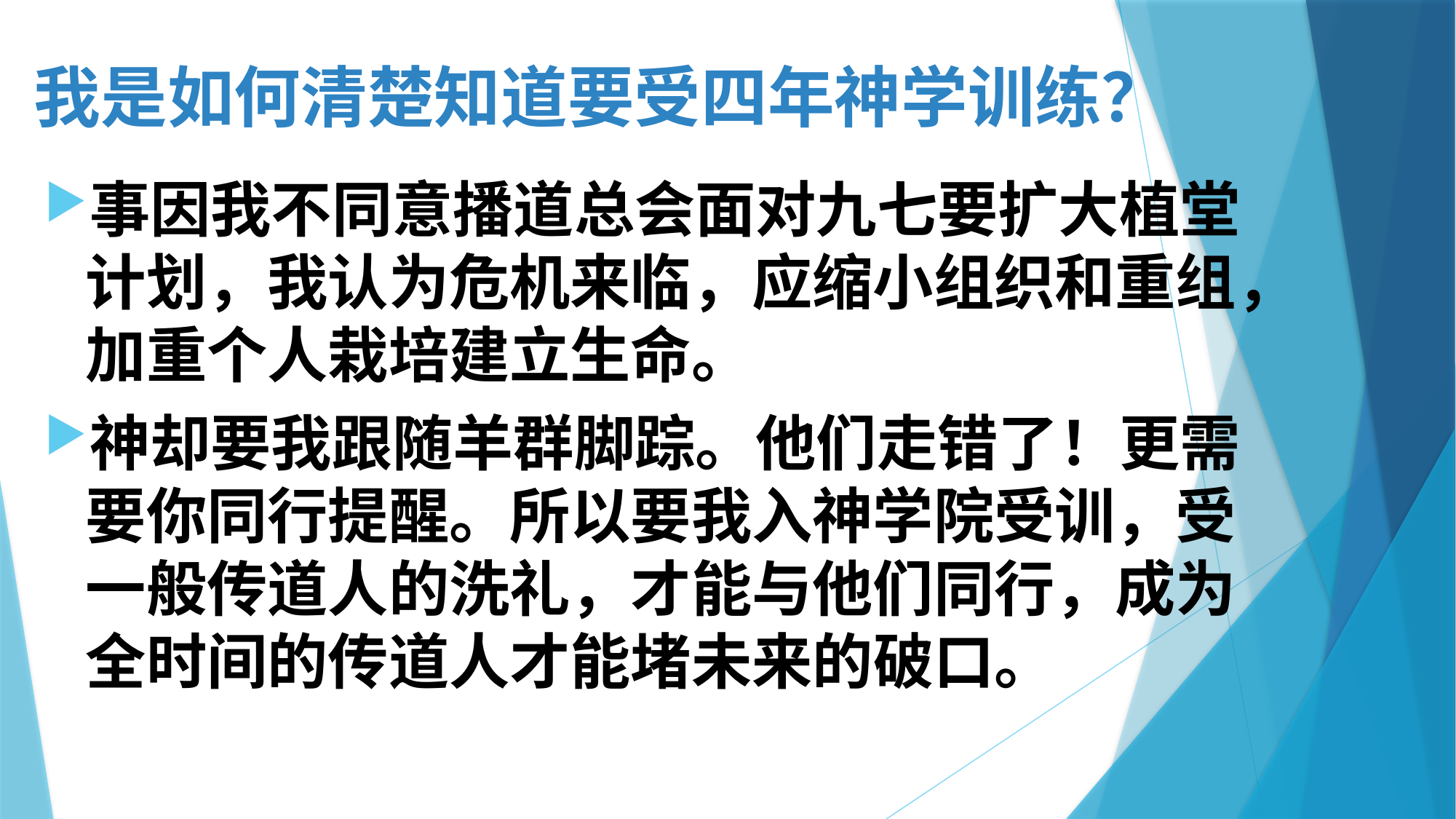

# 我是如何清楚知道要受四年神学训练？
事因我不同意播道总会面对九七要扩大植堂计划，我认为危机来临，应缩小组织和重组，加重个人栽培建立生命。
神却要我跟随羊群脚踪。他们走错了！更需要你同行提醒。所以要我入神学院受训，受一般传道人的洗礼，才能与他们同行，成为全时间的传道人才能堵未来的破口。